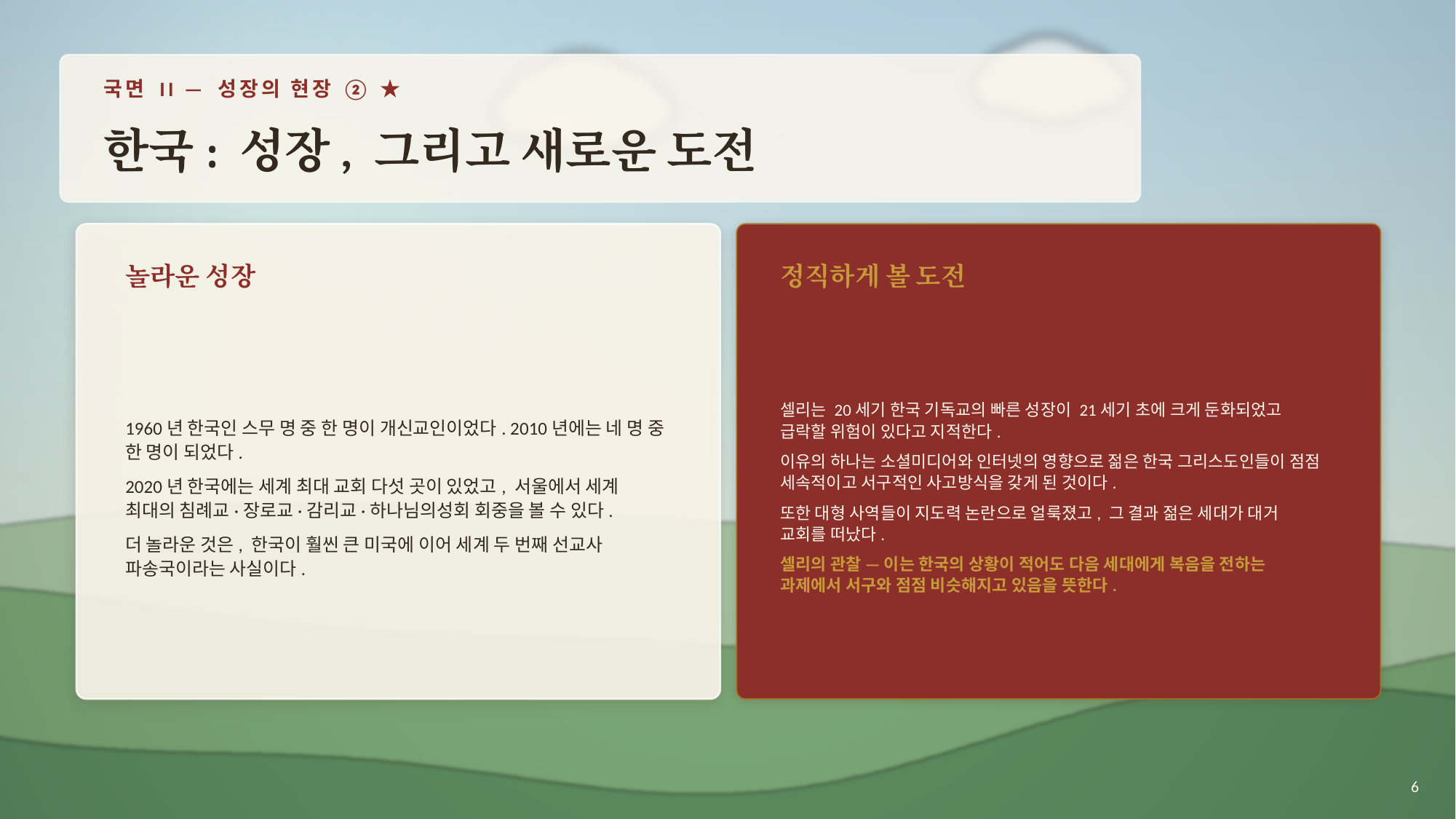

국면 II — 성장의 현장 ② ★
한국: 성장, 그리고 새로운 도전

놀라운 성장
정직하게 볼 도전
1960년 한국인 스무 명 중 한 명이 개신교인이었다. 2010년에는 네 명 중 한 명이 되었다.
2020년 한국에는 세계 최대 교회 다섯 곳이 있었고, 서울에서 세계 최대의 침례교·장로교·감리교·하나님의성회 회중을 볼 수 있다.
더 놀라운 것은, 한국이 훨씬 큰 미국에 이어 세계 두 번째 선교사 파송국이라는 사실이다.
셀리는 20세기 한국 기독교의 빠른 성장이 21세기 초에 크게 둔화되었고 급락할 위험이 있다고 지적한다.
이유의 하나는 소셜미디어와 인터넷의 영향으로 젊은 한국 그리스도인들이 점점 세속적이고 서구적인 사고방식을 갖게 된 것이다.
또한 대형 사역들이 지도력 논란으로 얼룩졌고, 그 결과 젊은 세대가 대거 교회를 떠났다.
셀리의 관찰 — 이는 한국의 상황이 적어도 다음 세대에게 복음을 전하는 과제에서 서구와 점점 비슷해지고 있음을 뜻한다.
6